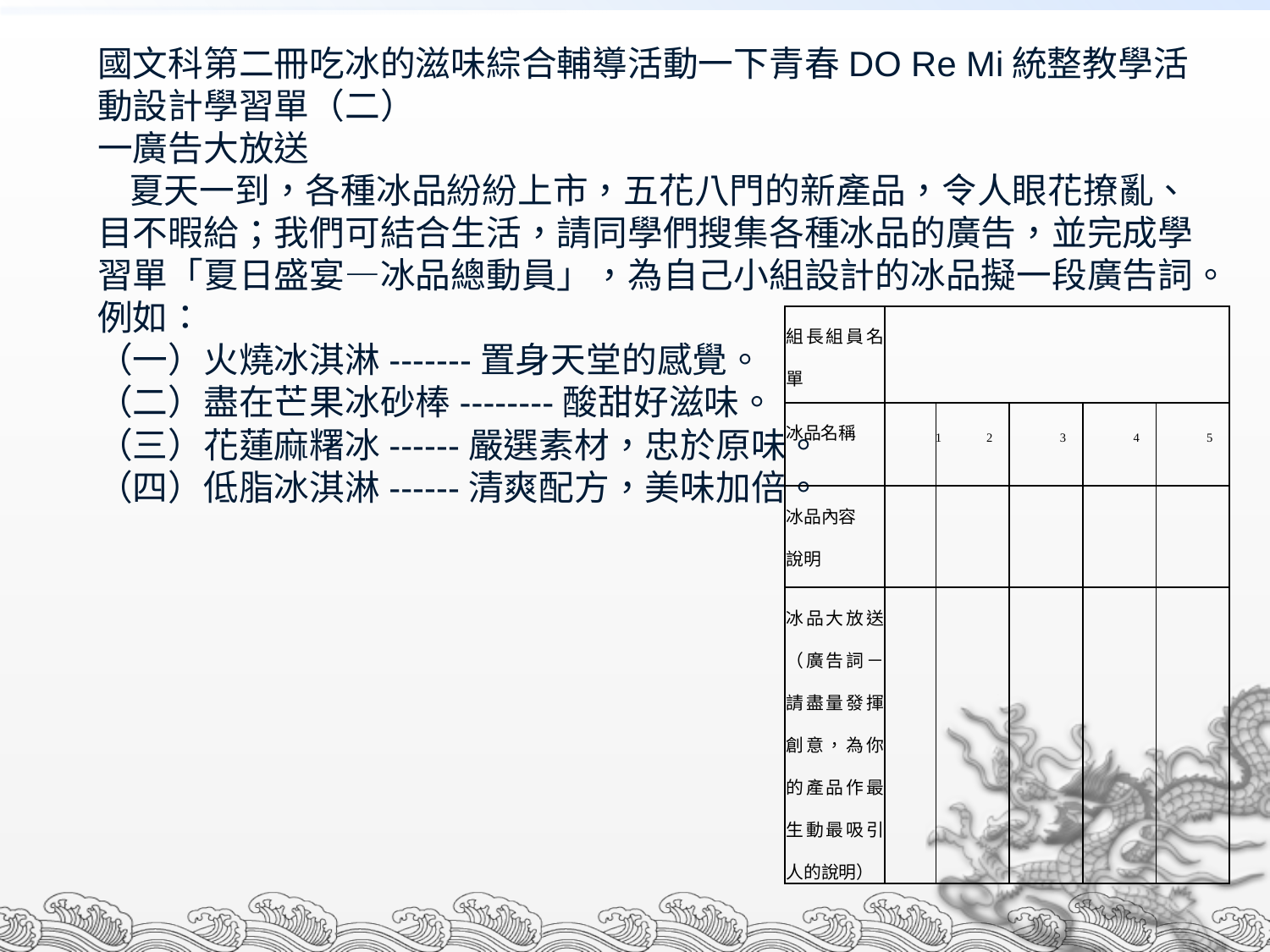

# 國文科第二冊吃冰的滋味綜合輔導活動一下青春DO Re Mi統整教學活動設計學習單（二） 一廣告大放送 夏天一到，各種冰品紛紛上市，五花八門的新產品，令人眼花撩亂、目不暇給；我們可結合生活，請同學們搜集各種冰品的廣告，並完成學習單「夏日盛宴—冰品總動員」，為自己小組設計的冰品擬一段廣告詞。例如： （一）火燒冰淇淋-------置身天堂的感覺。 （二）盡在芒果冰砂棒--------酸甜好滋味。 （三）花蓮麻糬冰------嚴選素材，忠於原味。 （四）低脂冰淇淋------清爽配方，美味加倍。
| 組長組員名單 |  |  |  |  |  |
| --- | --- | --- | --- | --- | --- |
| 冰品名稱 | 1 | 2 | 3 | 4 | 5 |
| 冰品內容 說明 |  |  |  |  |  |
| 冰品大放送（廣告詞－請盡量發揮創意，為你的產品作最生動最吸引人的說明） |  |  |  |  |  |